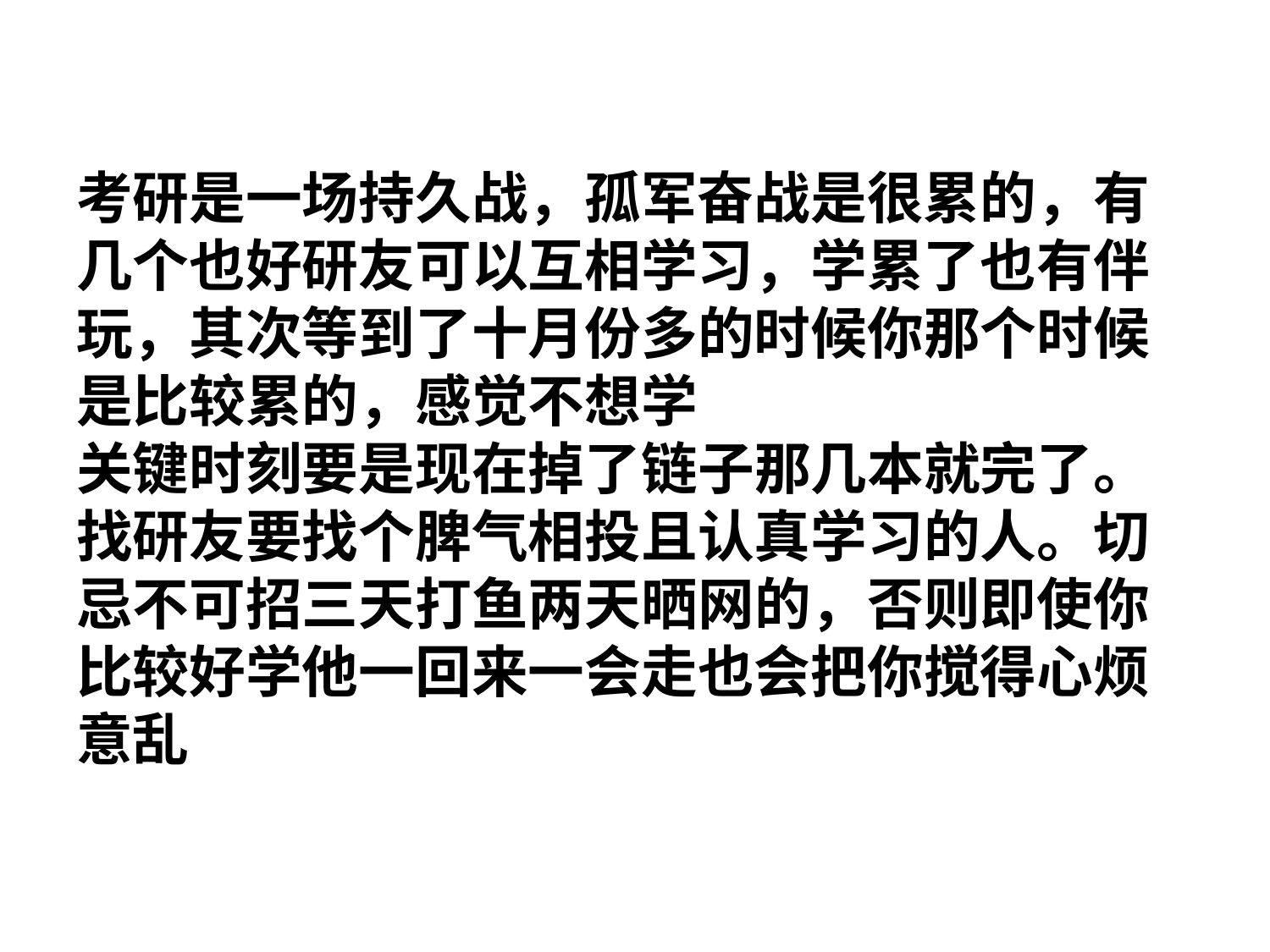

# 考研是一场持久战，孤军奋战是很累的，有几个也好研友可以互相学习，学累了也有伴玩，其次等到了十月份多的时候你那个时候是比较累的，感觉不想学 关键时刻要是现在掉了链子那几本就完了。找研友要找个脾气相投且认真学习的人。切忌不可招三天打鱼两天晒网的，否则即使你比较好学他一回来一会走也会把你搅得心烦意乱